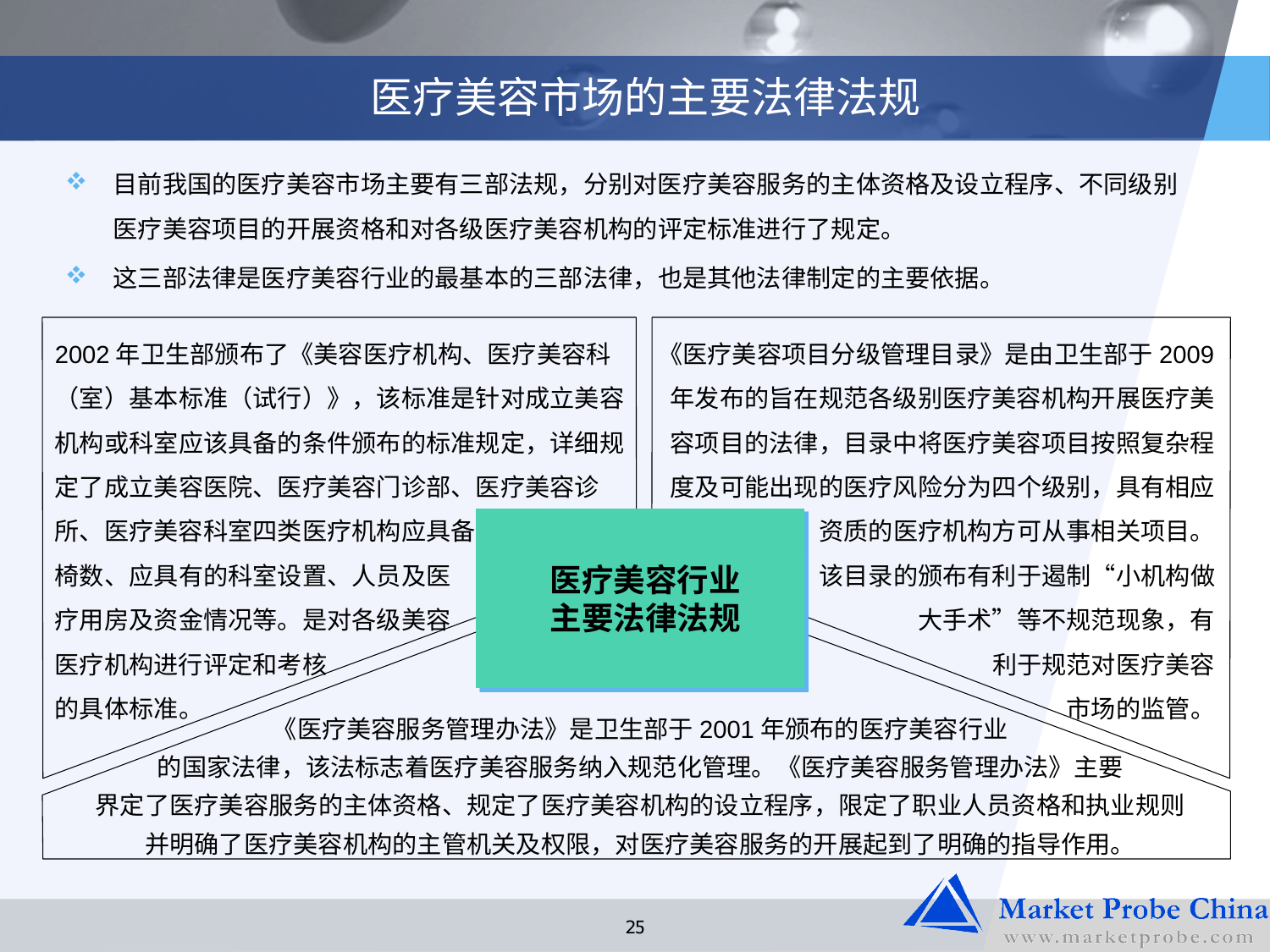

# 医疗美容市场的主要法律法规
目前我国的医疗美容市场主要有三部法规，分别对医疗美容服务的主体资格及设立程序、不同级别医疗美容项目的开展资格和对各级医疗美容机构的评定标准进行了规定。
这三部法律是医疗美容行业的最基本的三部法律，也是其他法律制定的主要依据。

2002年卫生部颁布了《美容医疗机构、医疗美容科（室）基本标准（试行）》，该标准是针对成立美容机构或科室应该具备的条件颁布的标准规定，详细规定了成立美容医院、医疗美容门诊部、医疗美容诊所、医疗美容科室四类医疗机构应具备的床位及牙
椅数、应具有的科室设置、人员及医
疗用房及资金情况等。是对各级美容
医疗机构进行评定和考核
的具体标准。
《医疗美容项目分级管理目录》是由卫生部于2009年发布的旨在规范各级别医疗美容机构开展医疗美容项目的法律，目录中将医疗美容项目按照复杂程度及可能出现的医疗风险分为四个级别，具有相应资质的医疗机构方可从事相关项目。
该目录的颁布有利于遏制“小机构做
大手术”等不规范现象，有
利于规范对医疗美容
市场的监管。
医疗美容行业
主要法律法规

《医疗美容服务管理办法》是卫生部于2001年颁布的医疗美容行业
的国家法律，该法标志着医疗美容服务纳入规范化管理。《医疗美容服务管理办法》主要
界定了医疗美容服务的主体资格、规定了医疗美容机构的设立程序，限定了职业人员资格和执业规则并明确了医疗美容机构的主管机关及权限，对医疗美容服务的开展起到了明确的指导作用。
25